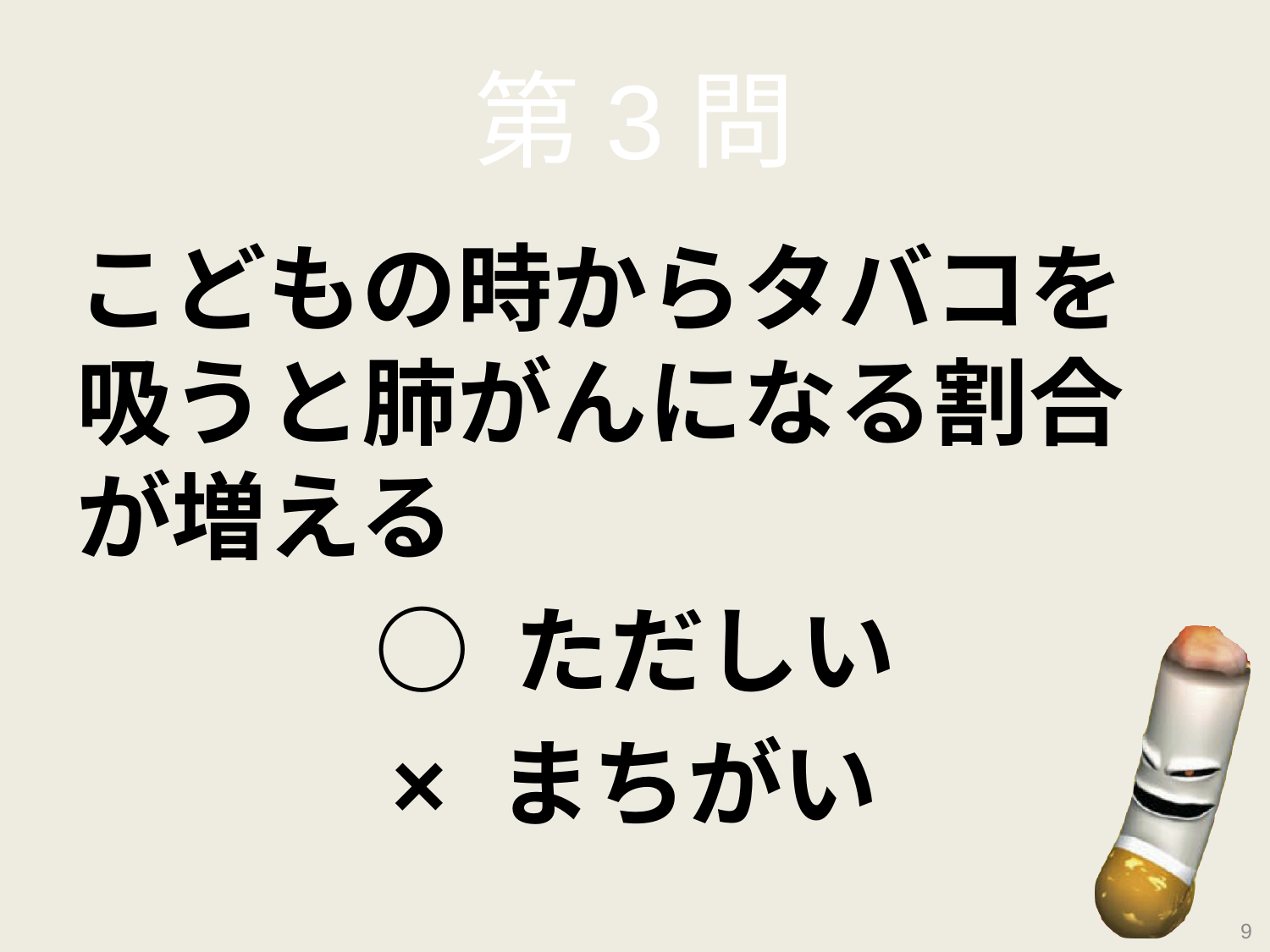

# 第3問
こどもの時からタバコを吸うと肺がんになる割合が増える
○ ただしい
× まちがい

9